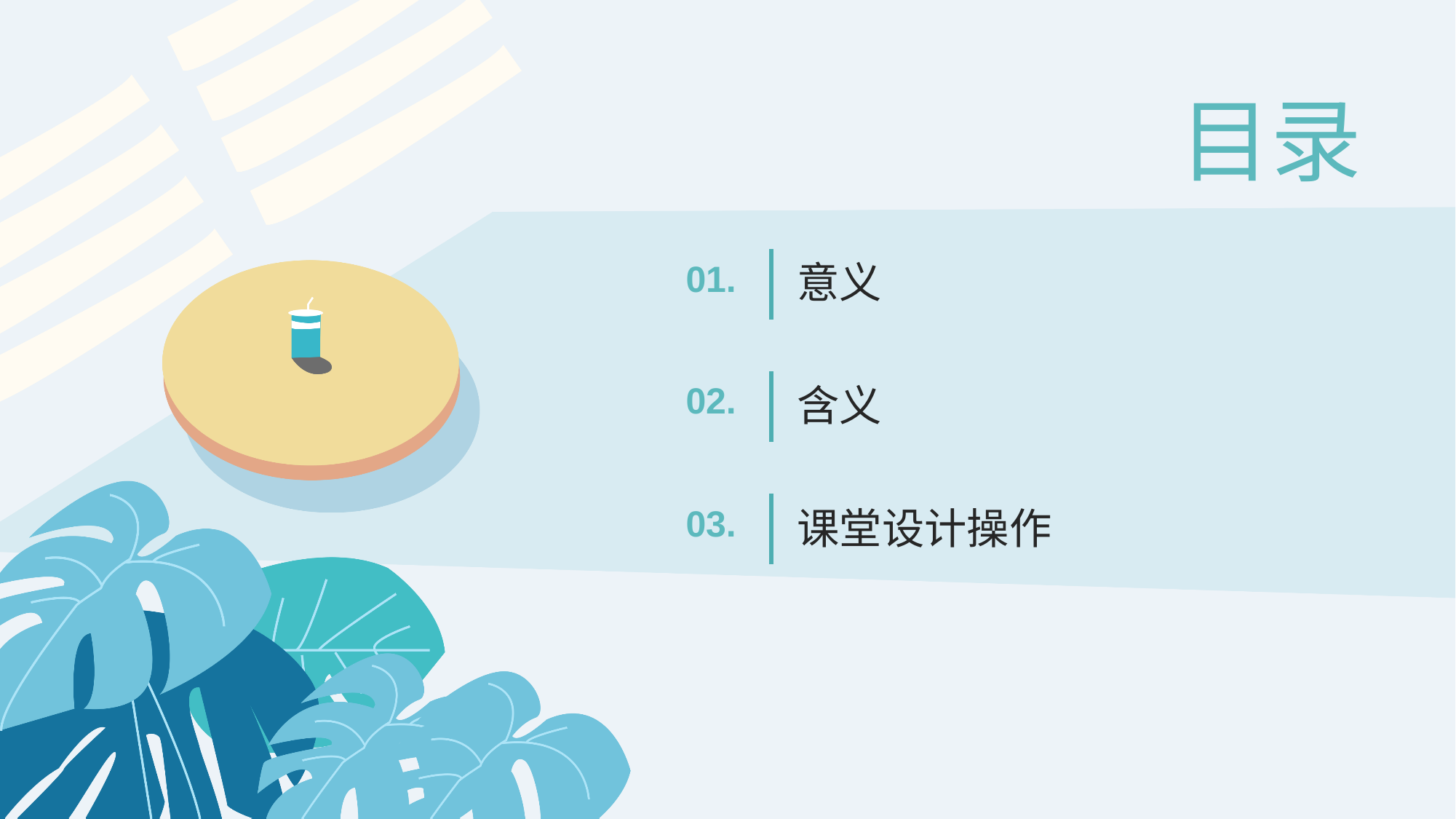

目录
01.
意义
02.
含义
03.
课堂设计操作